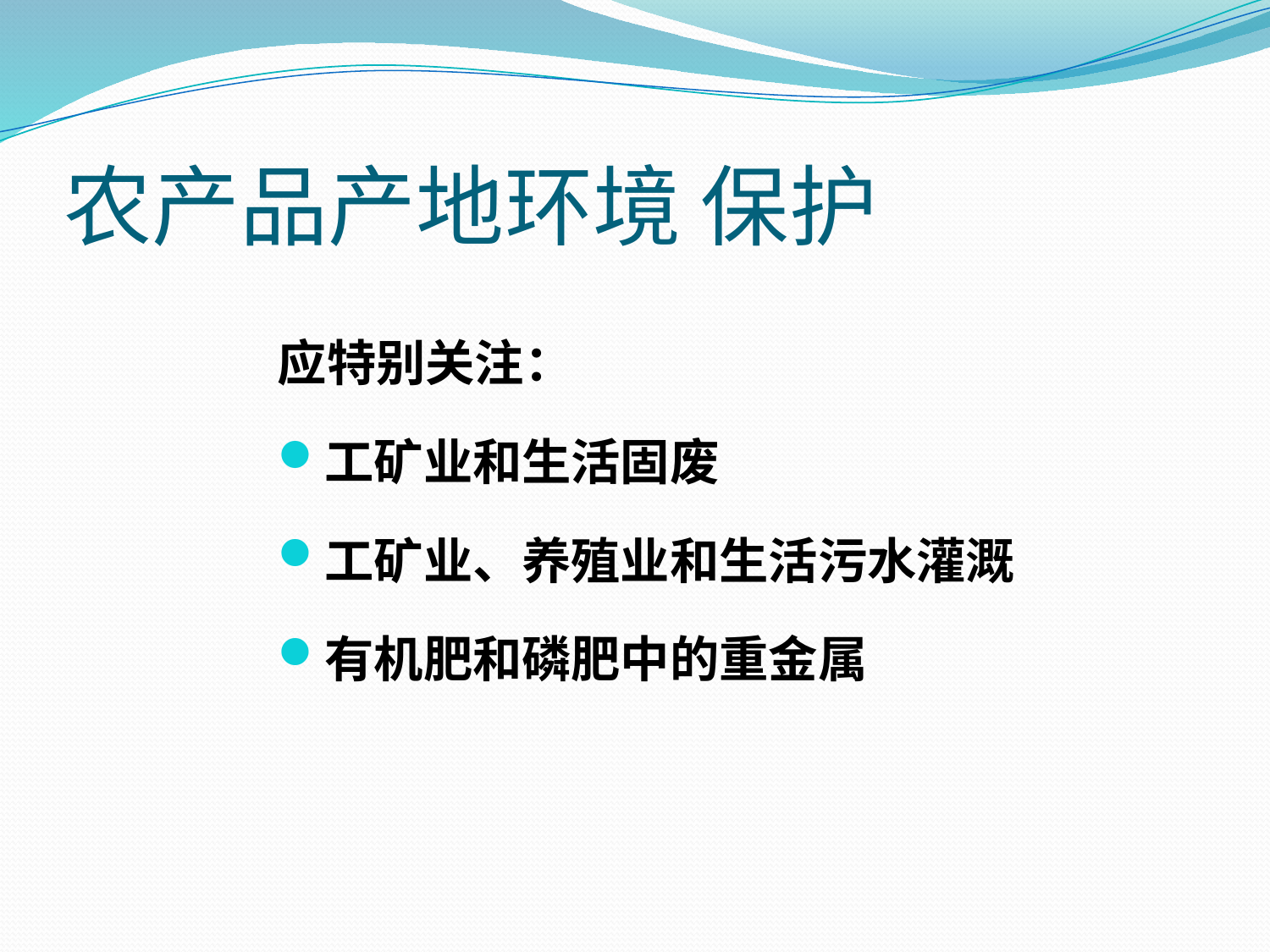

# 农产品产地环境 保护
应特别关注：
工矿业和生活固废
工矿业、养殖业和生活污水灌溉
有机肥和磷肥中的重金属